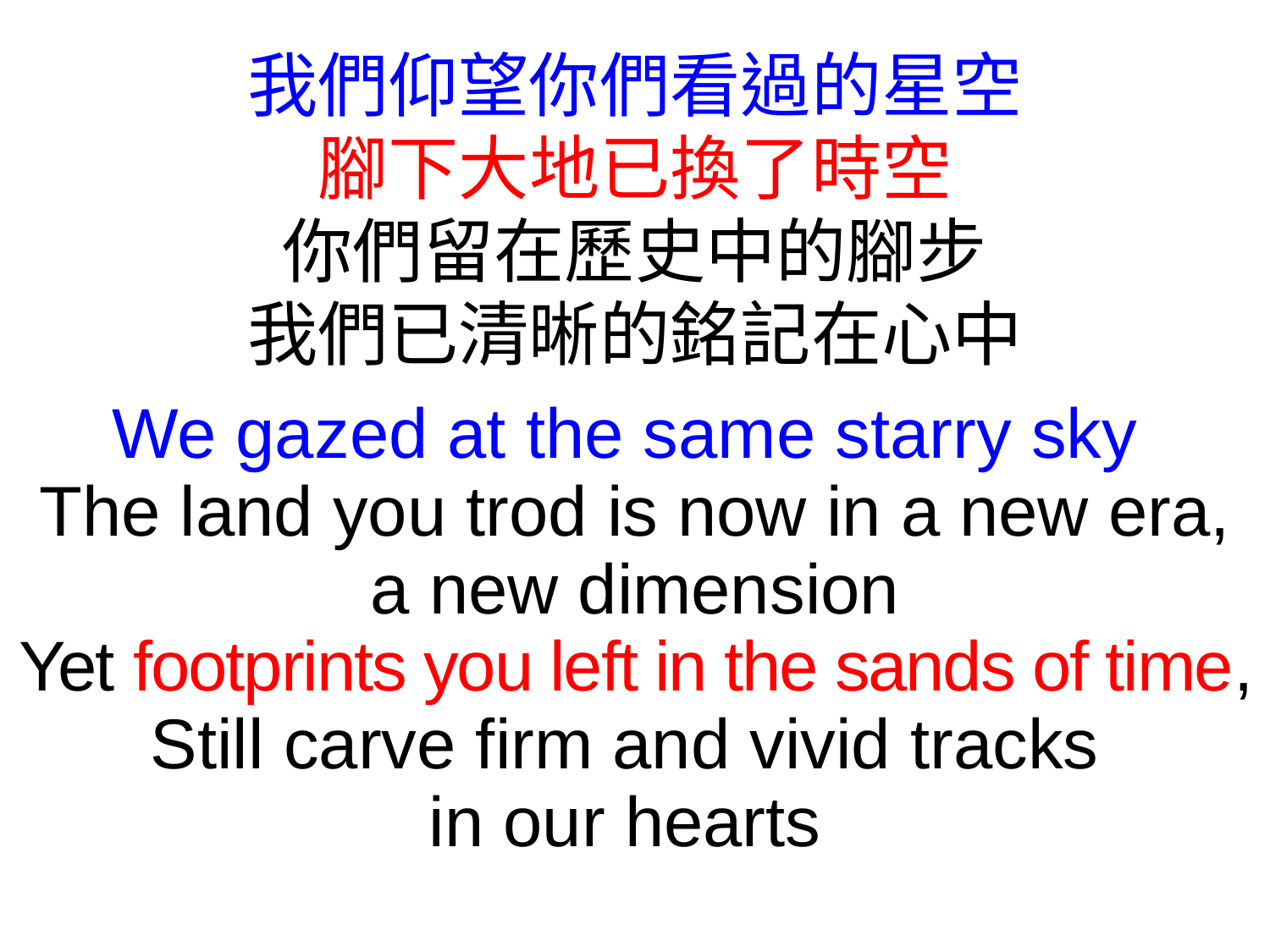

我們仰望你們看過的星空
腳下大地已換了時空
你們留在歷史中的腳步
我們已清晰的銘記在心中
We gazed at the same starry sky
The land you trod is now in a new era, a new dimension
Yet footprints you left in the sands of time, Still carve firm and vivid tracks
in our hearts